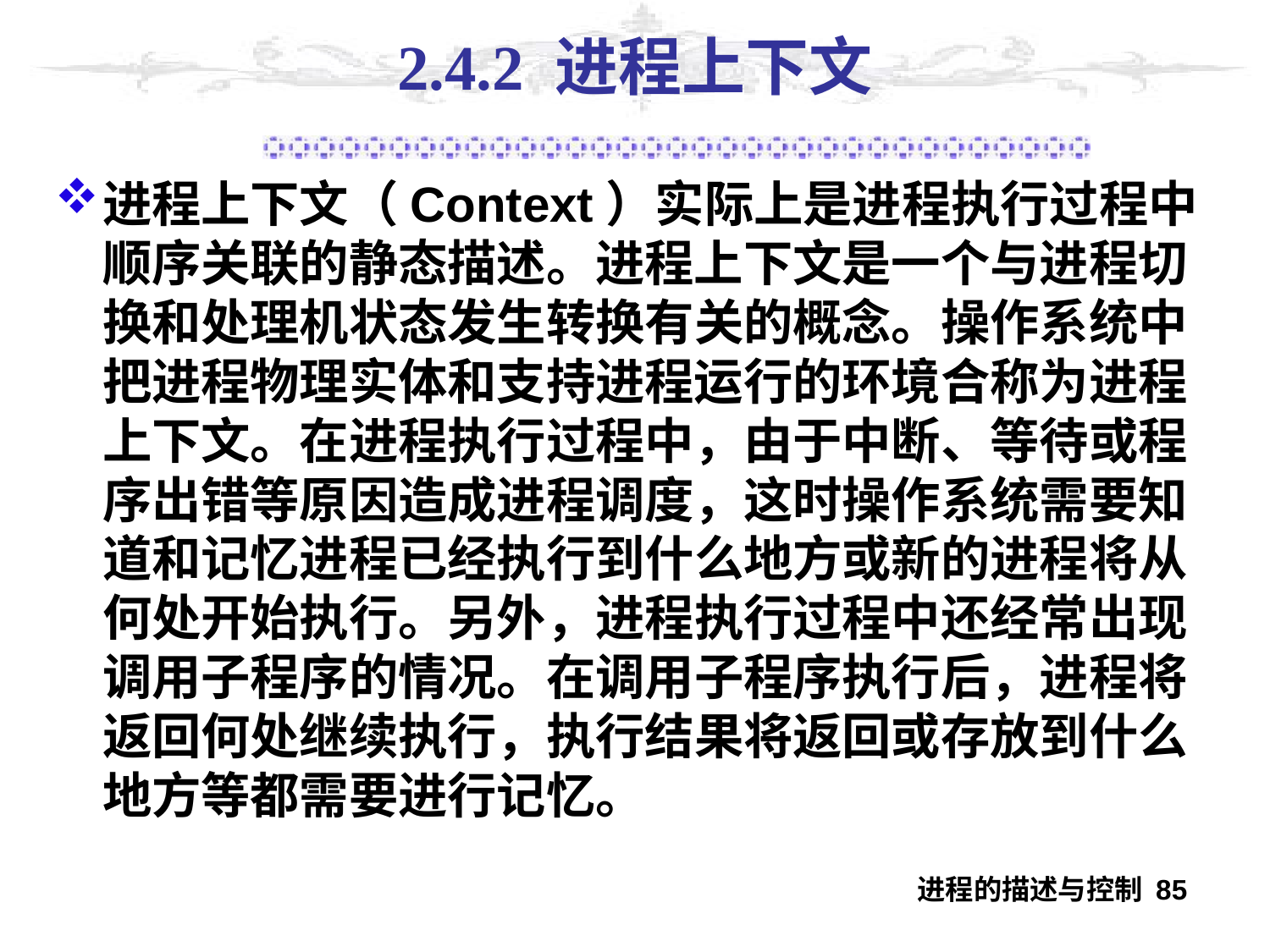

# 2.4.2 进程上下文
进程上下文（Context）实际上是进程执行过程中顺序关联的静态描述。进程上下文是一个与进程切换和处理机状态发生转换有关的概念。操作系统中把进程物理实体和支持进程运行的环境合称为进程上下文。在进程执行过程中，由于中断、等待或程序出错等原因造成进程调度，这时操作系统需要知道和记忆进程已经执行到什么地方或新的进程将从何处开始执行。另外，进程执行过程中还经常出现调用子程序的情况。在调用子程序执行后，进程将返回何处继续执行，执行结果将返回或存放到什么地方等都需要进行记忆。